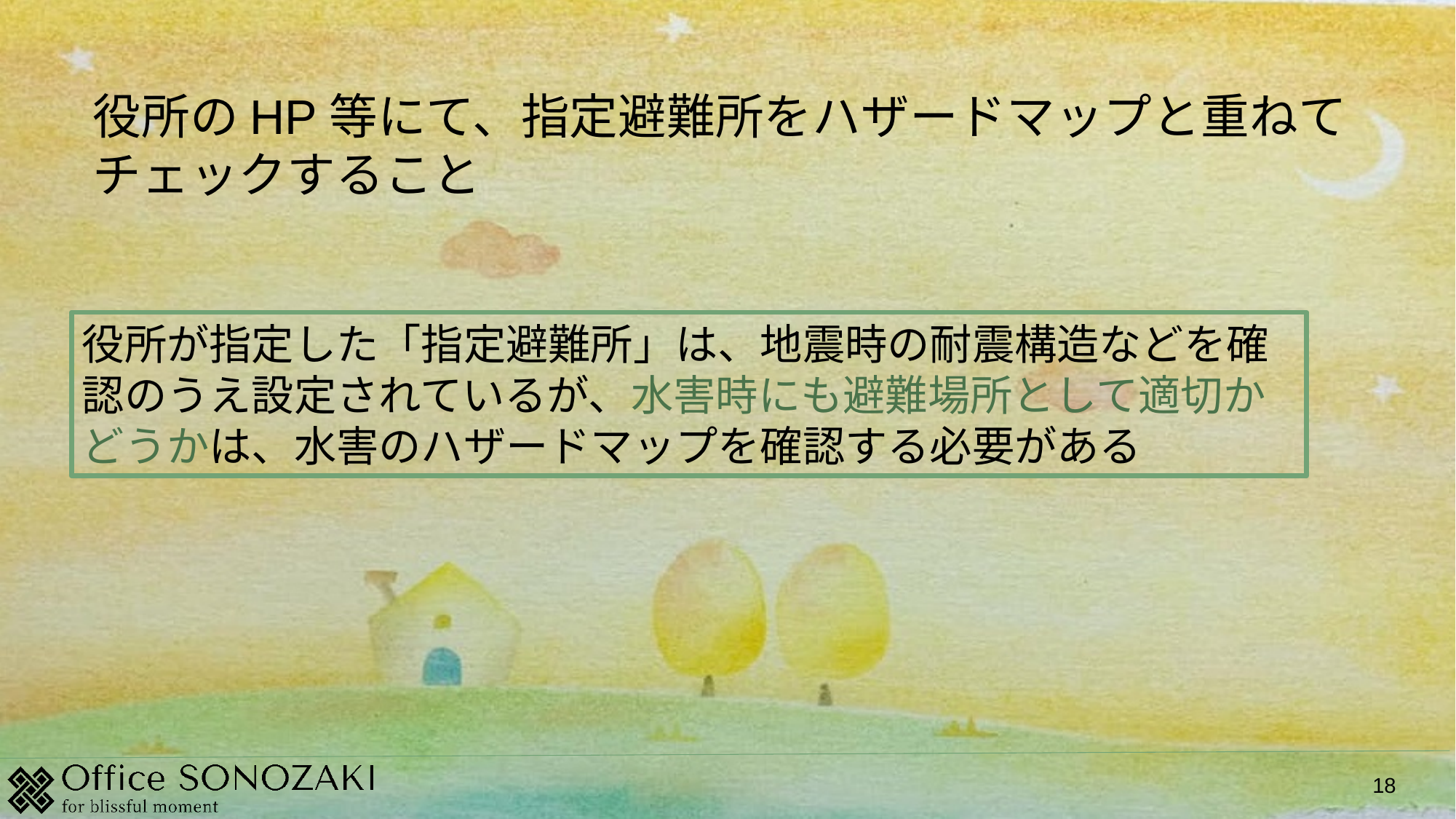

役所のHP等にて、指定避難所をハザードマップと重ねてチェックすること
役所が指定した「指定避難所」は、地震時の耐震構造などを確認のうえ設定されているが、水害時にも避難場所として適切かどうかは、水害のハザードマップを確認する必要がある
18